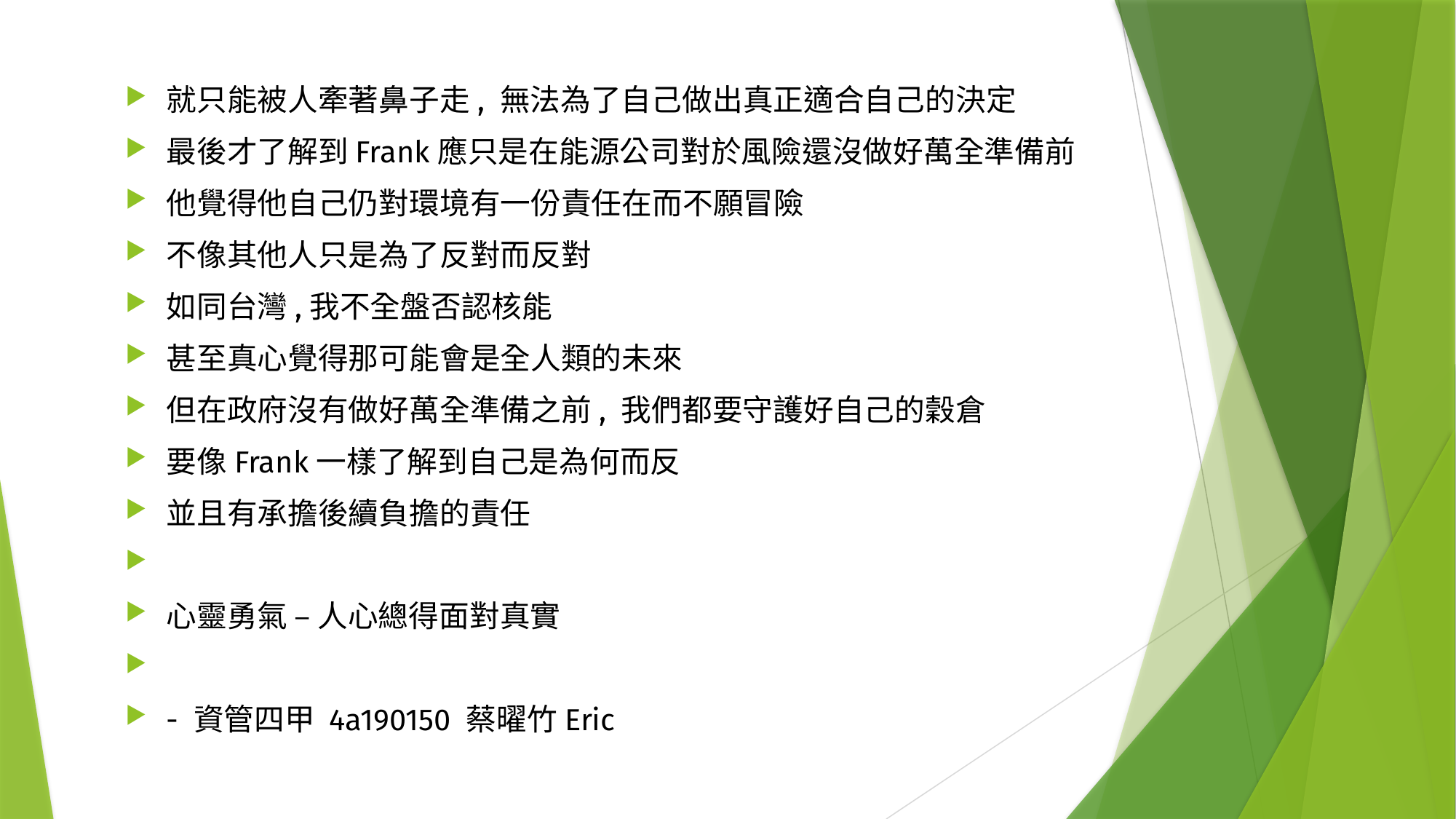

就只能被人牽著鼻子走, 無法為了自己做出真正適合自己的決定
最後才了解到Frank應只是在能源公司對於風險還沒做好萬全準備前
他覺得他自己仍對環境有一份責任在而不願冒險
不像其他人只是為了反對而反對
如同台灣,我不全盤否認核能
甚至真心覺得那可能會是全人類的未來
但在政府沒有做好萬全準備之前, 我們都要守護好自己的穀倉
要像Frank一樣了解到自己是為何而反
並且有承擔後續負擔的責任

心靈勇氣 – 人心總得面對真實

- 資管四甲 4a190150 蔡曜竹Eric